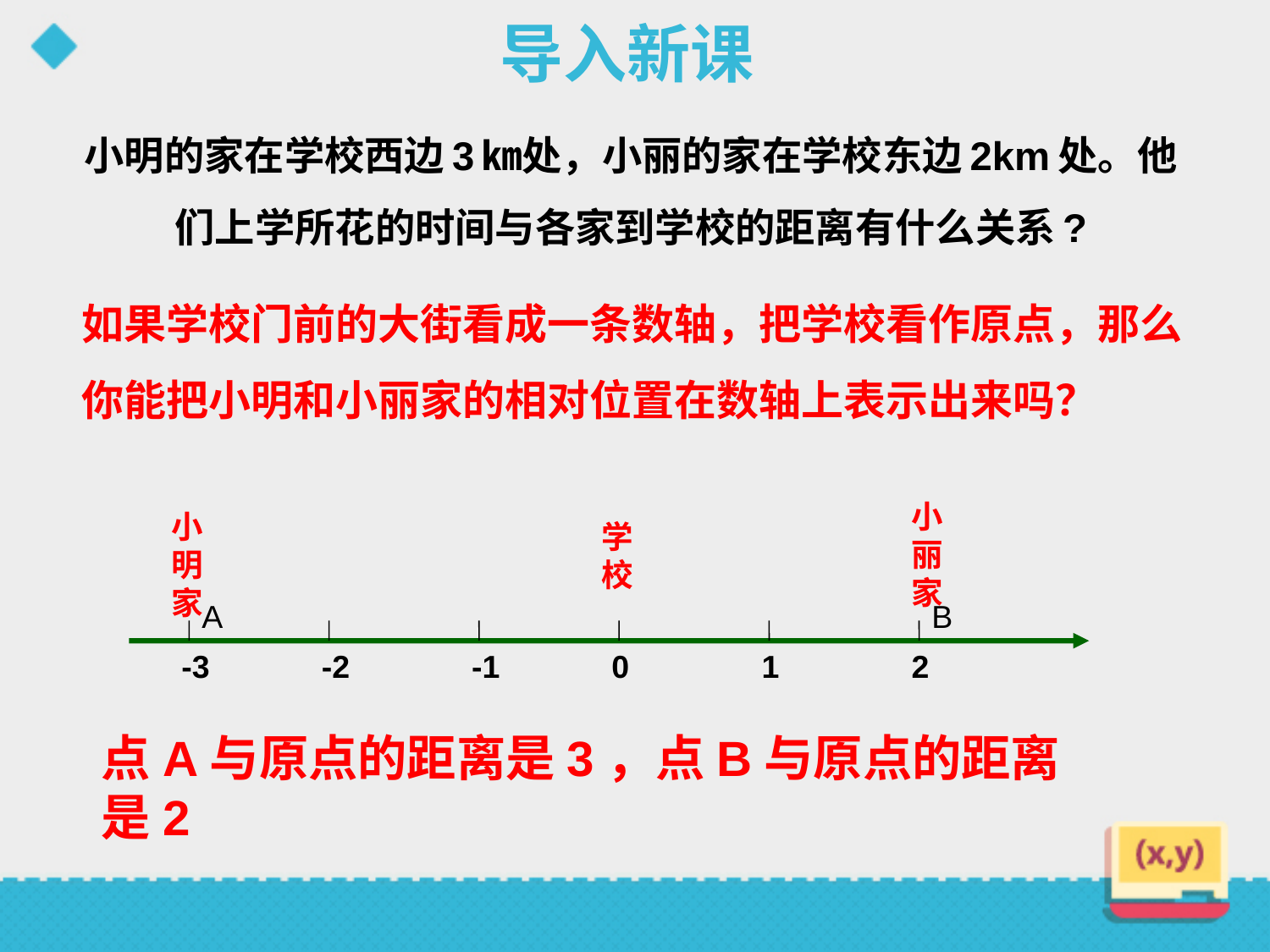

导入新课
# 小明的家在学校西边3㎞处，小丽的家在学校东边2km处。他们上学所花的时间与各家到学校的距离有什么关系?
如果学校门前的大街看成一条数轴，把学校看作原点，那么你能把小明和小丽家的相对位置在数轴上表示出来吗？
小丽家
小明家

-3
-2
-1
0
1
2
学校
A
B
点A与原点的距离是3，点B与原点的距离是2